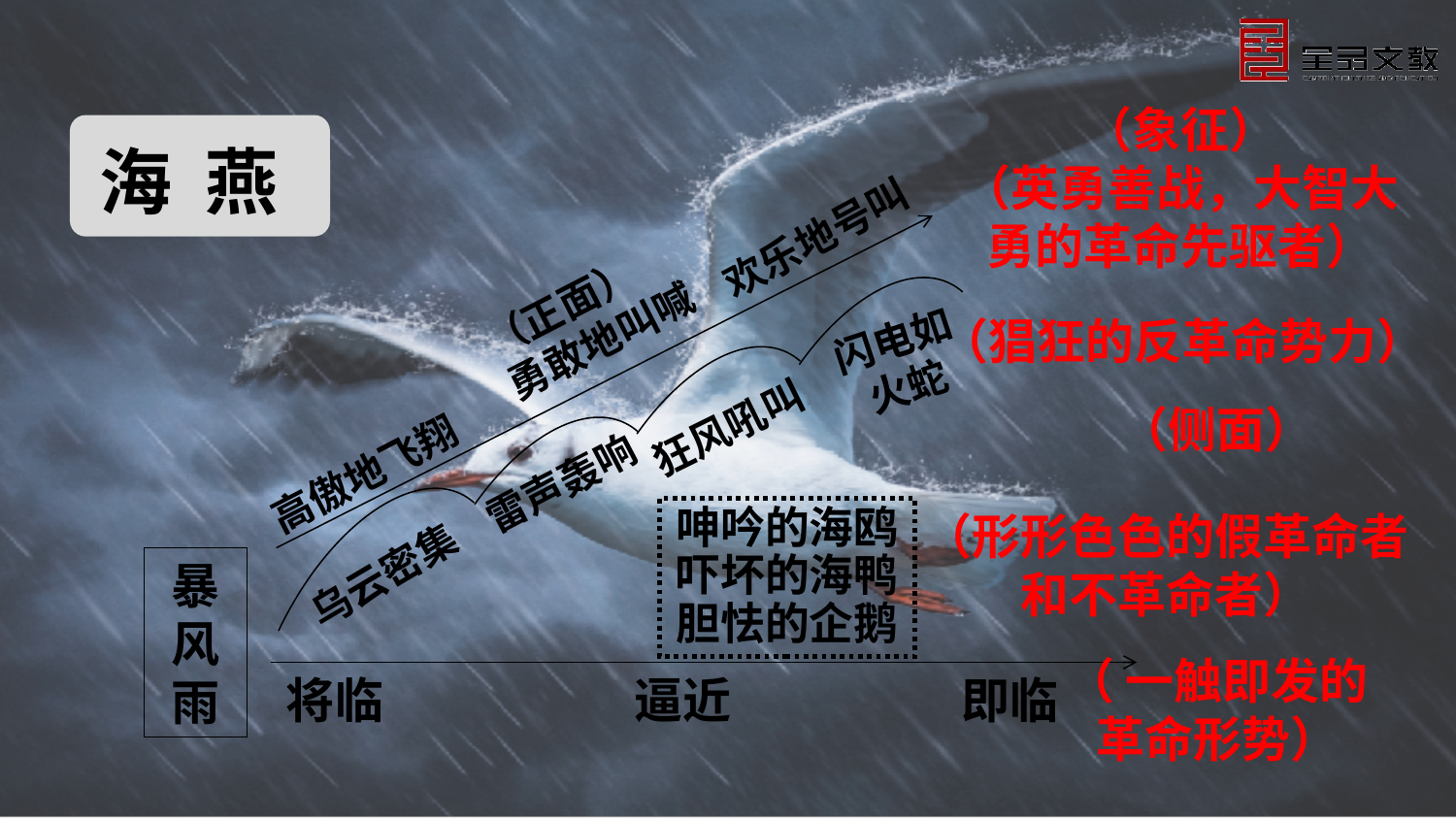

海  燕
（象征）
（英勇善战，大智大
勇的革命先驱者）
欢乐地号叫
（正面）
勇敢地叫喊

（猖狂的反革命势力）
闪电如火蛇
（侧面）
狂风吼叫
高傲地飞翔
雷声轰响
呻吟的海鸥
吓坏的海鸭
胆怯的企鹅
（形形色色的假革命者和不革命者）
乌云密集
暴
风
雨
（ 一触即发的
革命形势）
将临                       逼近                     即临